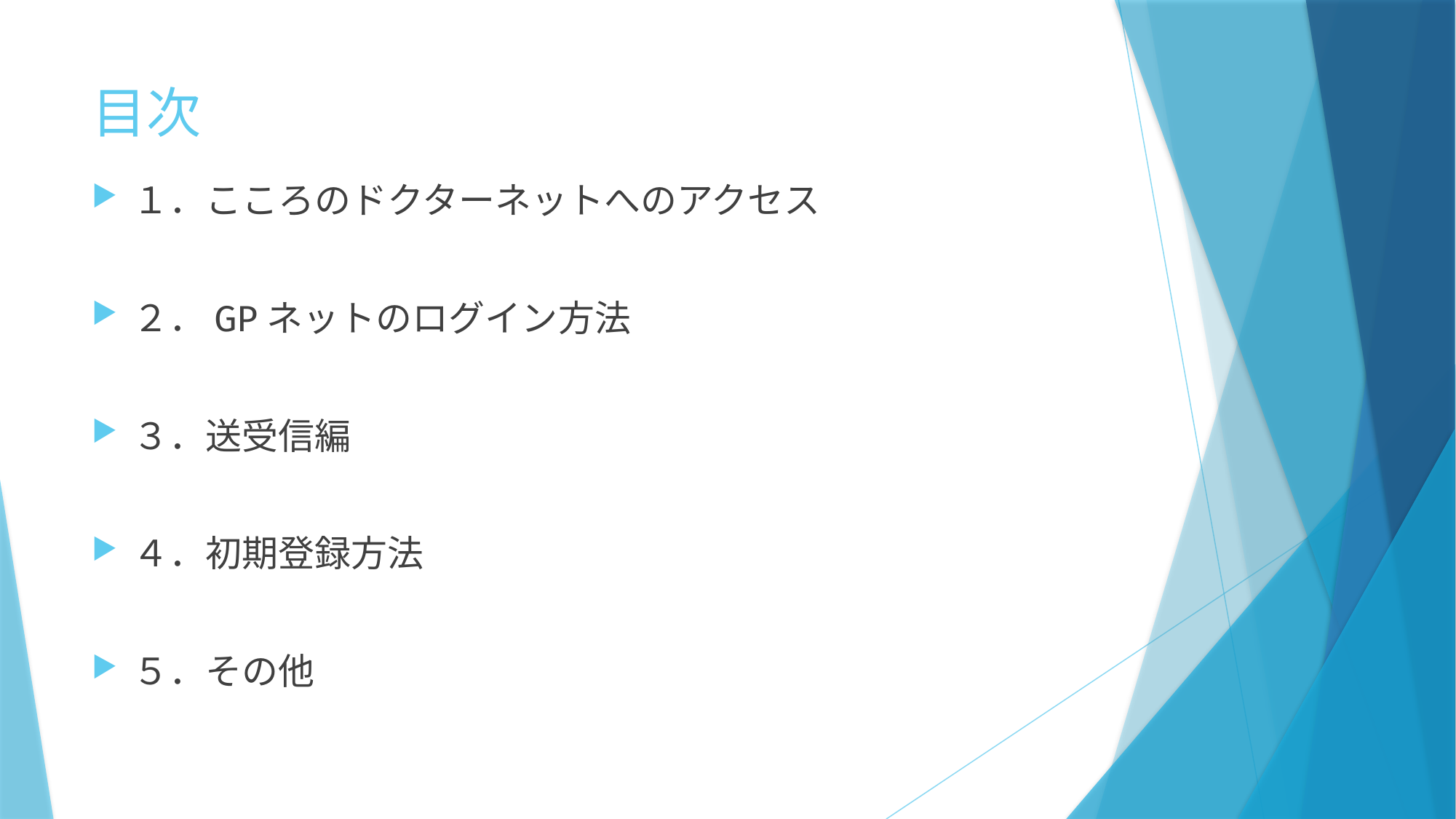

# 目次
１．こころのドクターネットへのアクセス

２．GPネットのログイン方法

３．送受信編

４．初期登録方法

５．その他